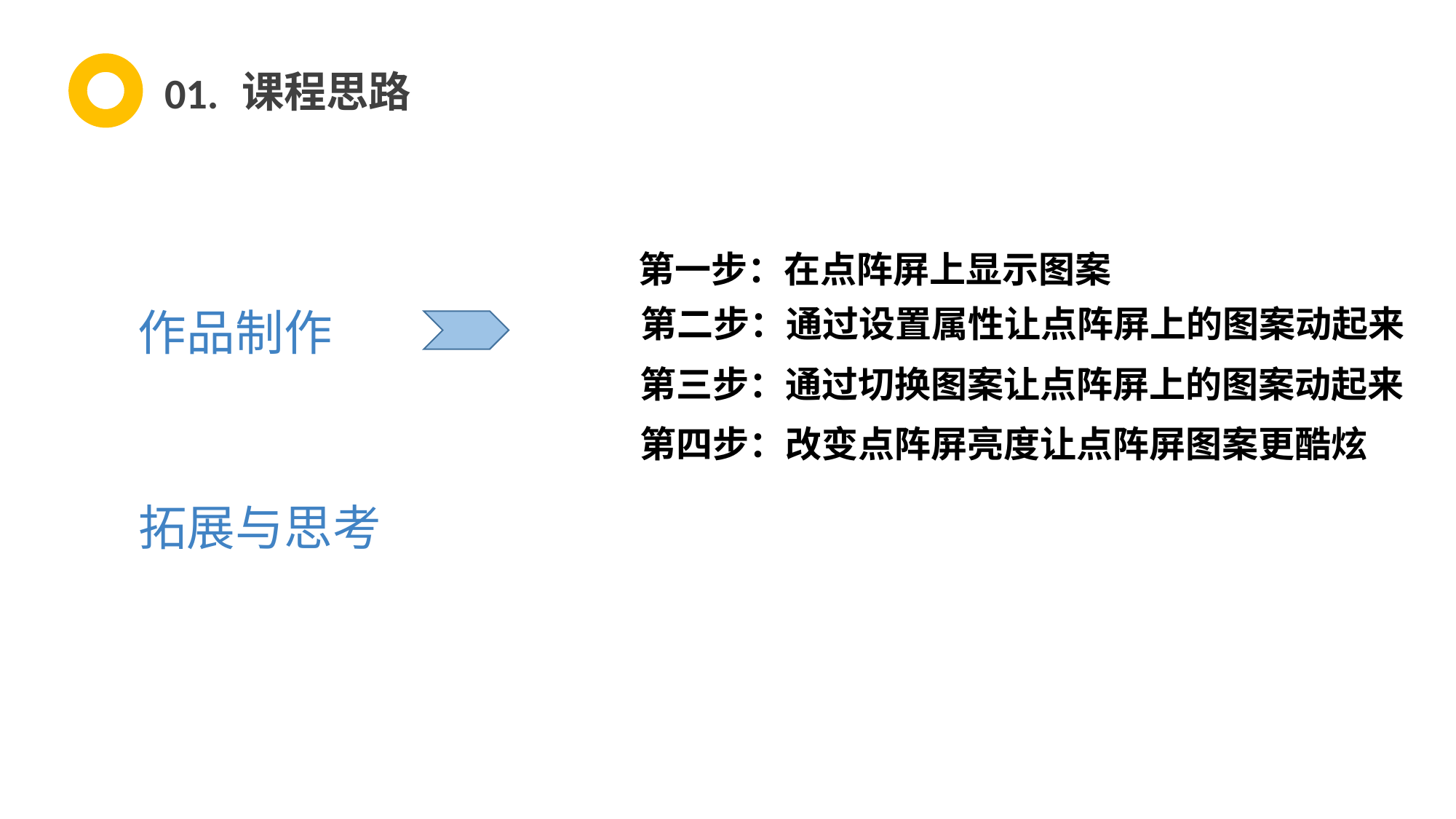

课程思路
01.
第一步：在点阵屏上显示图案
第二步：通过设置属性让点阵屏上的图案动起来
作品制作

第三步：通过切换图案让点阵屏上的图案动起来
第四步：改变点阵屏亮度让点阵屏图案更酷炫
拓展与思考